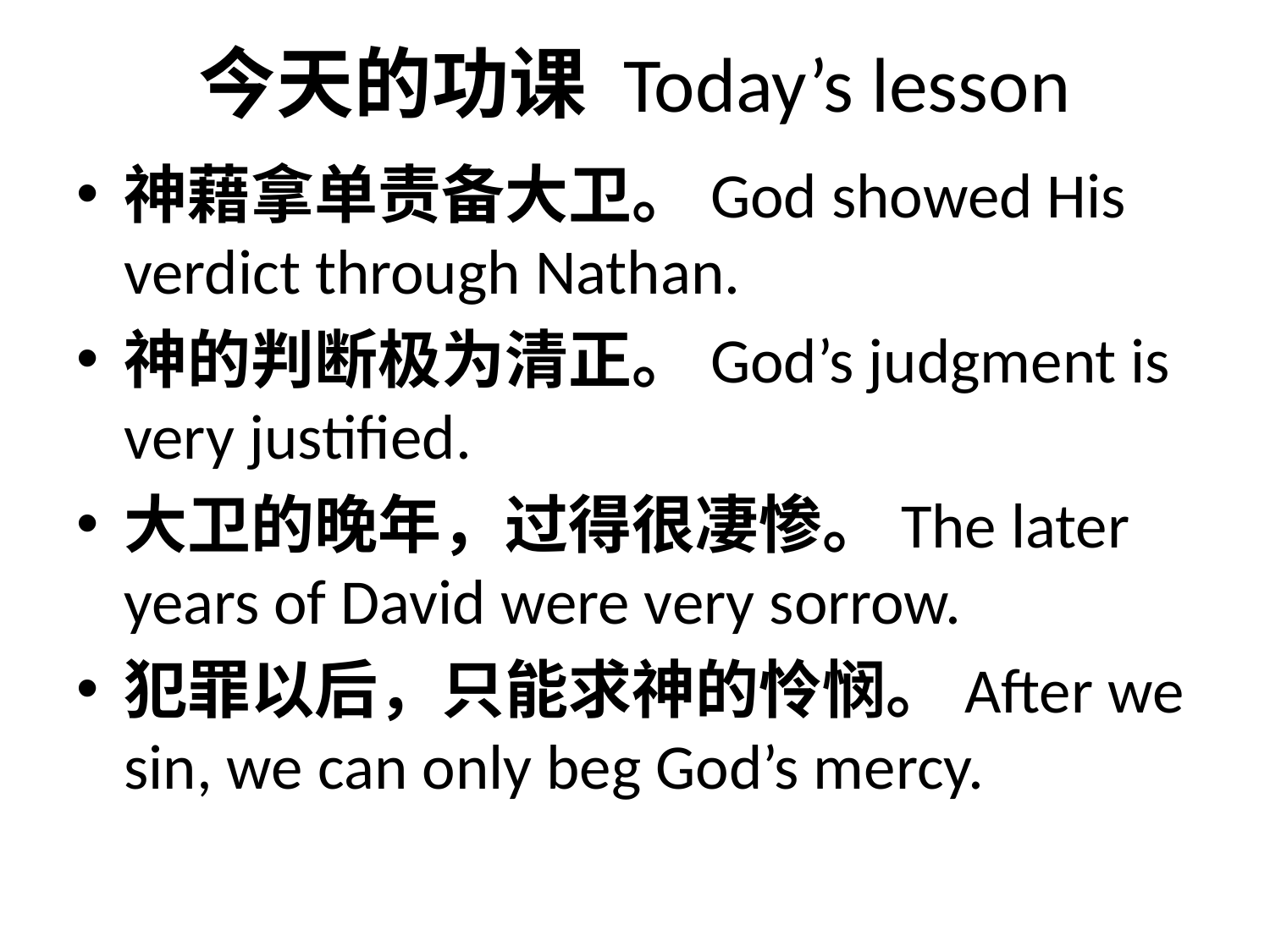

# 今天的功课 Today’s lesson
神藉拿单责备大卫。God showed His verdict through Nathan.
神的判断极为清正。God’s judgment is very justified.
大卫的晚年，过得很凄惨。The later years of David were very sorrow.
犯罪以后，只能求神的怜悯。After we sin, we can only beg God’s mercy.